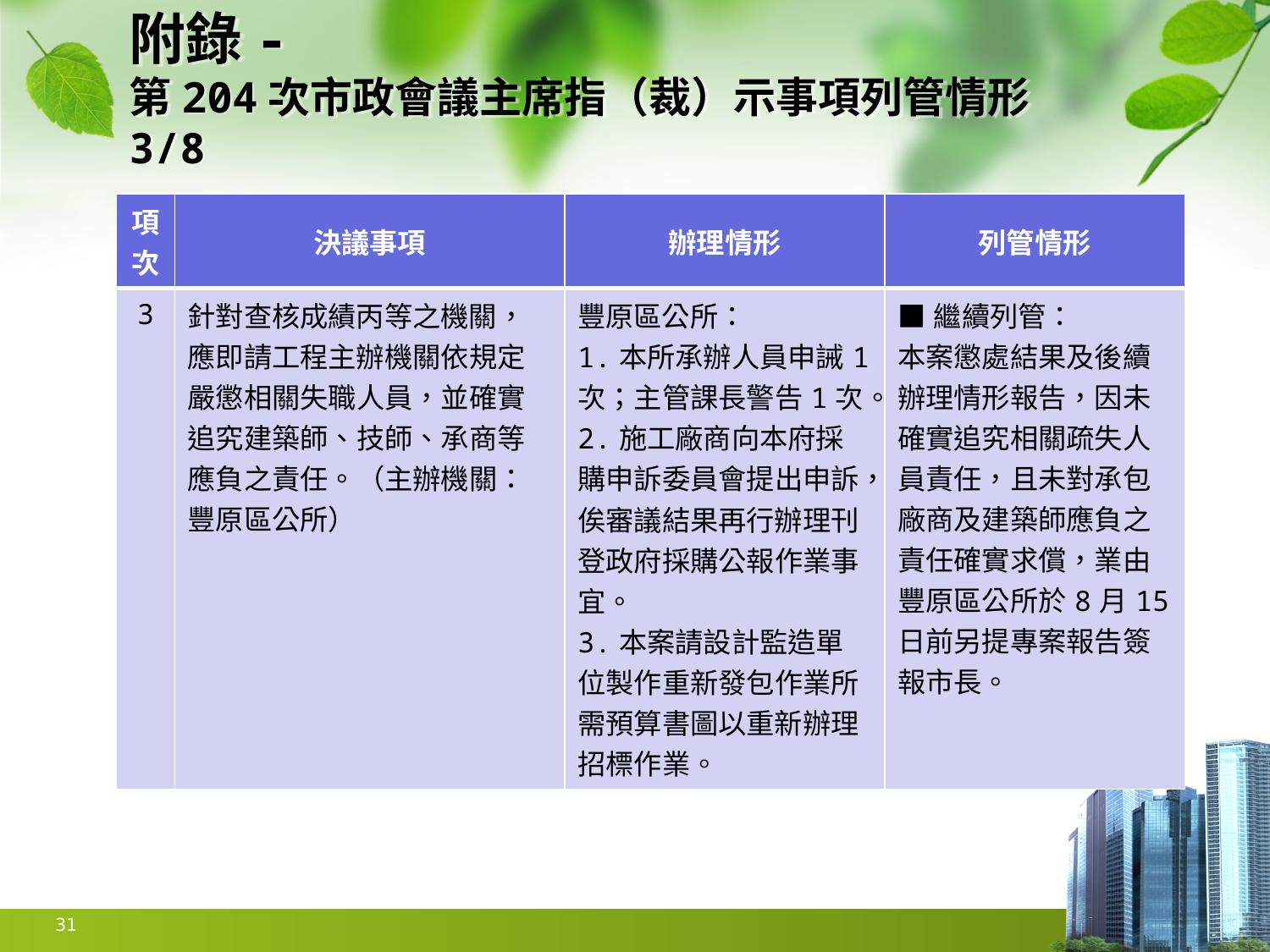

# 附錄- 第204次市政會議主席指（裁）示事項列管情形　3/8

| 項次 | 決議事項 | 辦理情形 | 列管情形 |
| --- | --- | --- | --- |
| 3 | 針對查核成績丙等之機關，應即請工程主辦機關依規定嚴懲相關失職人員，並確實追究建築師、技師、承商等應負之責任。（主辦機關：豐原區公所） | 豐原區公所： 1.本所承辦人員申誡1次；主管課長警告1次。 2.施工廠商向本府採購申訴委員會提出申訴，俟審議結果再行辦理刊登政府採購公報作業事宜。 3.本案請設計監造單位製作重新發包作業所需預算書圖以重新辦理招標作業。 | ■繼續列管： 本案懲處結果及後續辦理情形報告，因未確實追究相關疏失人員責任，且未對承包廠商及建築師應負之責任確實求償，業由豐原區公所於8月15日前另提專案報告簽報市長。 |
31